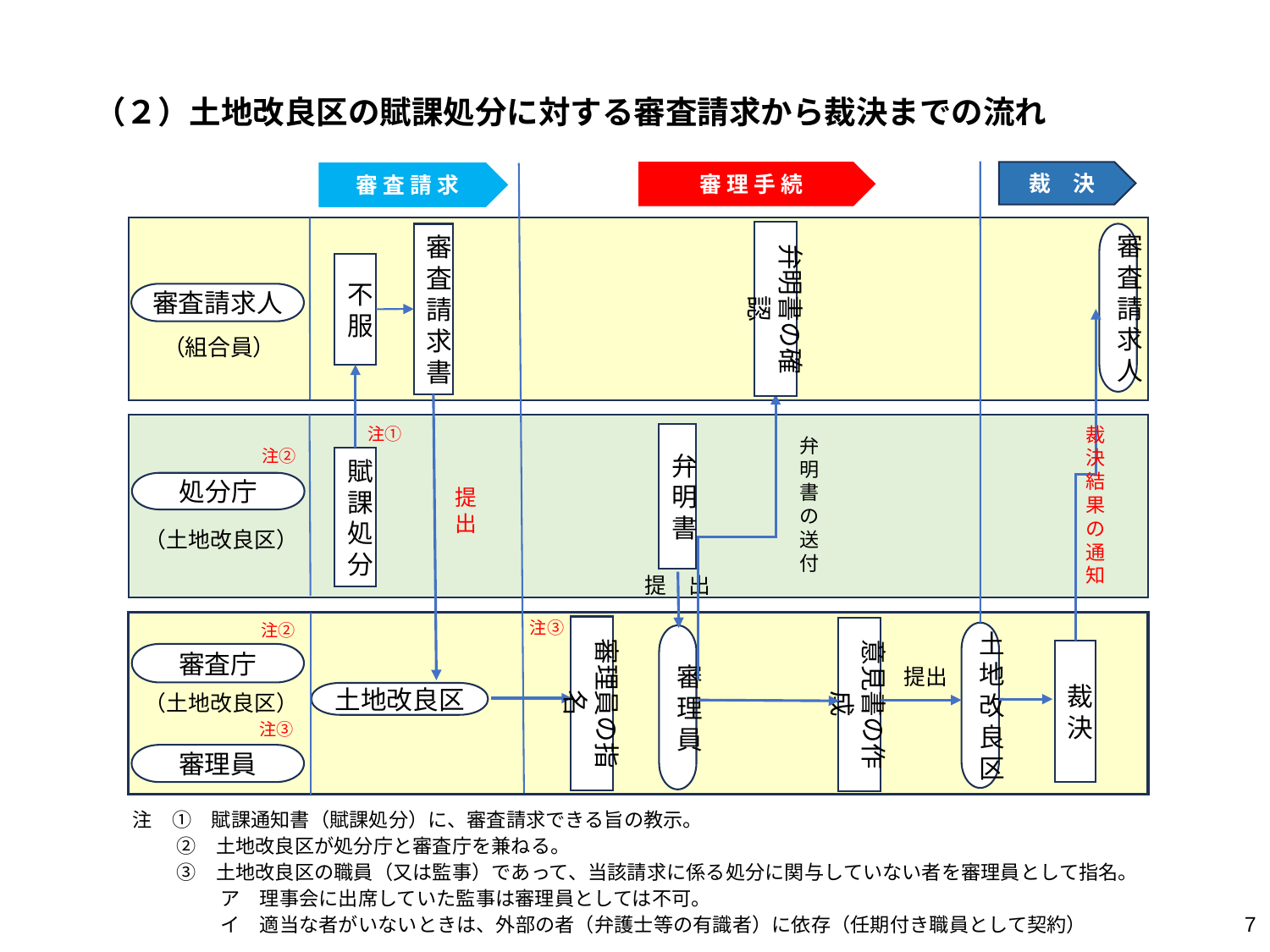

（２）土地改良区の賦課処分に対する審査請求から裁決までの流れ
審 査 請 求
裁　決
審 理 手 続

弁明書の確認
審査請求書
不服
審査請求人
審査請求人
（組合員）

弁明書
弁明書の送付
注①
裁決結果の通知
賦課処分
注②
処分庁
提出
（土地改良区）
提　出

審理員の指名
意見書の作成
注③
注②
裁
決
審査庁
提出
土地改良区
（土地改良区）
土地改良区
審理員
注③
審理員
注　①　賦課通知書（賦課処分）に、審査請求できる旨の教示。
　　 ②　土地改良区が処分庁と審査庁を兼ねる。
　　 ③　土地改良区の職員（又は監事）であって、当該請求に係る処分に関与していない者を審理員として指名。
　　　 　 ア　理事会に出席していた監事は審理員としては不可。
　　　　  イ　適当な者がいないときは、外部の者（弁護士等の有識者）に依存（任期付き職員として契約）
7